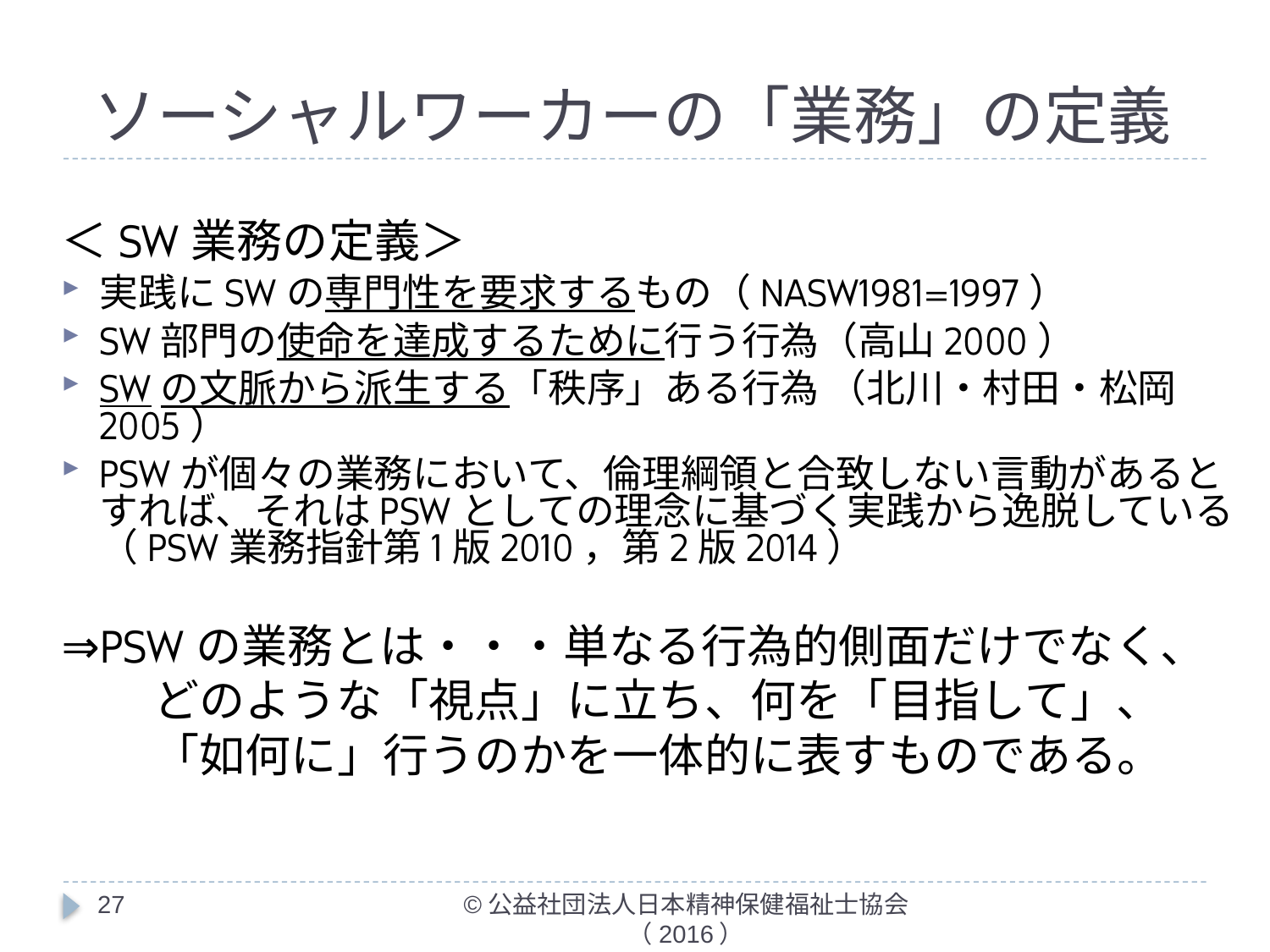

# ソーシャルワーカーの「業務」の定義
＜SW業務の定義＞
実践にSWの専門性を要求するもの（NASW1981=1997）
SW部門の使命を達成するために行う行為（高山2000）
SWの文脈から派生する「秩序」ある行為 （北川・村田・松岡2005）
PSWが個々の業務において、倫理綱領と合致しない言動があるとすれば、それはPSWとしての理念に基づく実践から逸脱している（PSW業務指針第1版2010，第2版2014）

⇒PSWの業務とは・・・単なる行為的側面だけでなく、
　　どのような「視点」に立ち、何を「目指して」、
　　「如何に」行うのかを一体的に表すものである。
27
©公益社団法人日本精神保健福祉士協会（2016）